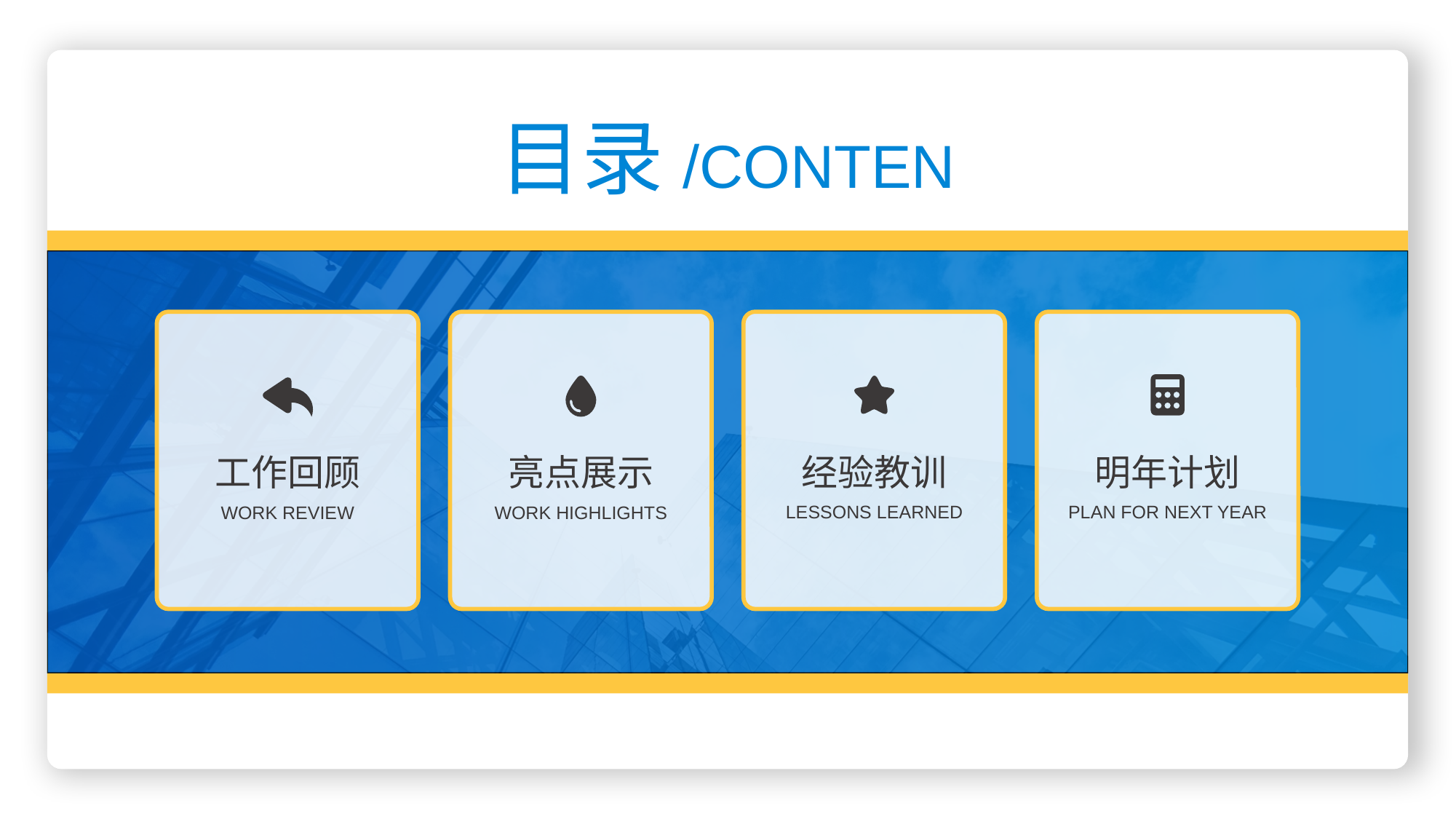

目录/CONTEN

工作回顾
亮点展示
经验教训
明年计划
LESSONS LEARNED
PLAN FOR NEXT YEAR
WORK REVIEW
WORK HIGHLIGHTS